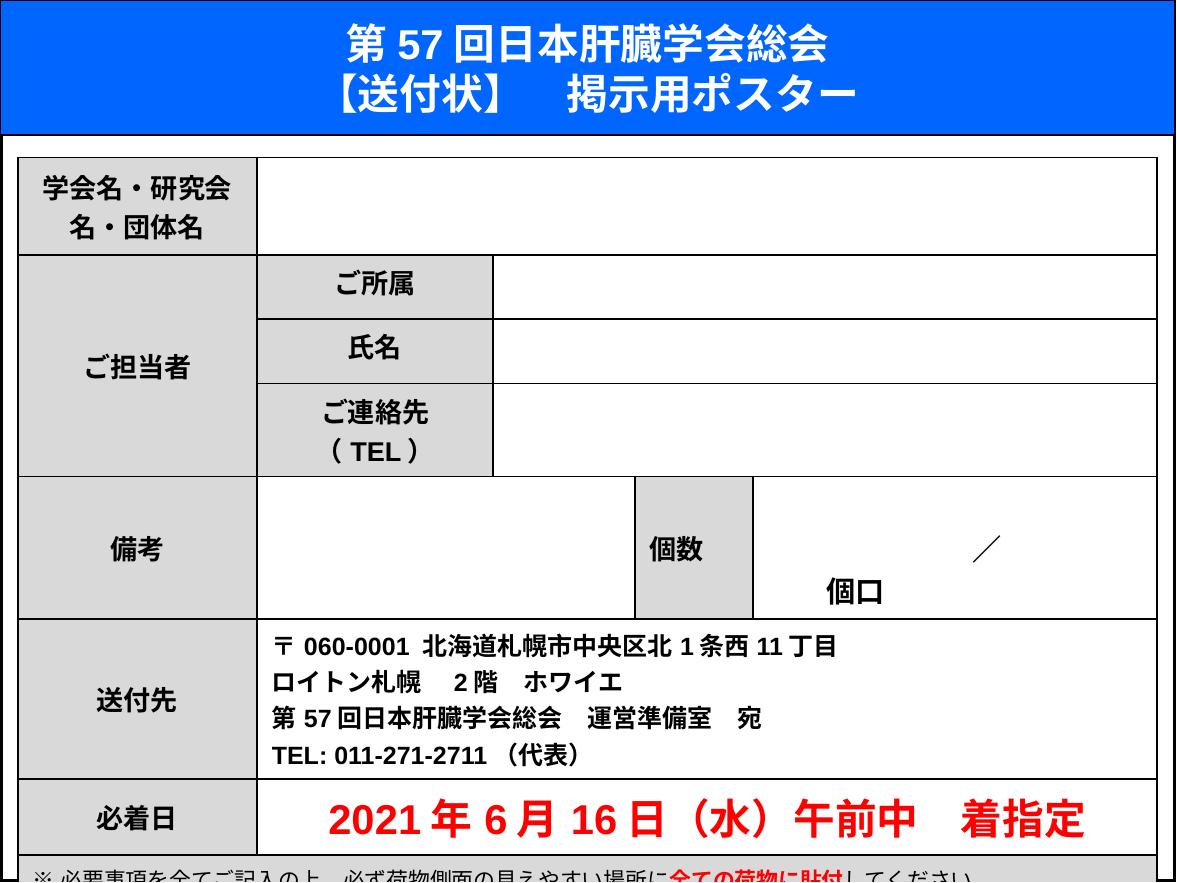

第57回日本肝臓学会総会
【送付状】　掲示用ポスター
| 学会名・研究会名・団体名 |  |  |  |  |
| --- | --- | --- | --- | --- |
| ご担当者 | ご所属 |  |  |  |
|  | 氏名 |  |  |  |
|  | ご連絡先（TEL） |  |  |  |
| 備考 |  |  | 個数 | ／　　　　　　個口 |
| 送付先 | 〒060-0001 北海道札幌市中央区北1条西11丁目 ロイトン札幌　2階　ホワイエ 第57回日本肝臓学会総会　運営準備室　宛 TEL: 011-271-2711（代表） |  |  |  |
| 必着日 | 2021年6月16日（水）午前中　着指定 |  |  |  |
| ※必要事項を全てご記入の上、必ず荷物側面の見えやすい場所に全ての荷物に貼付してください。 ※本送付状はカラーで印刷をお願いします。 |  |  |  |  |